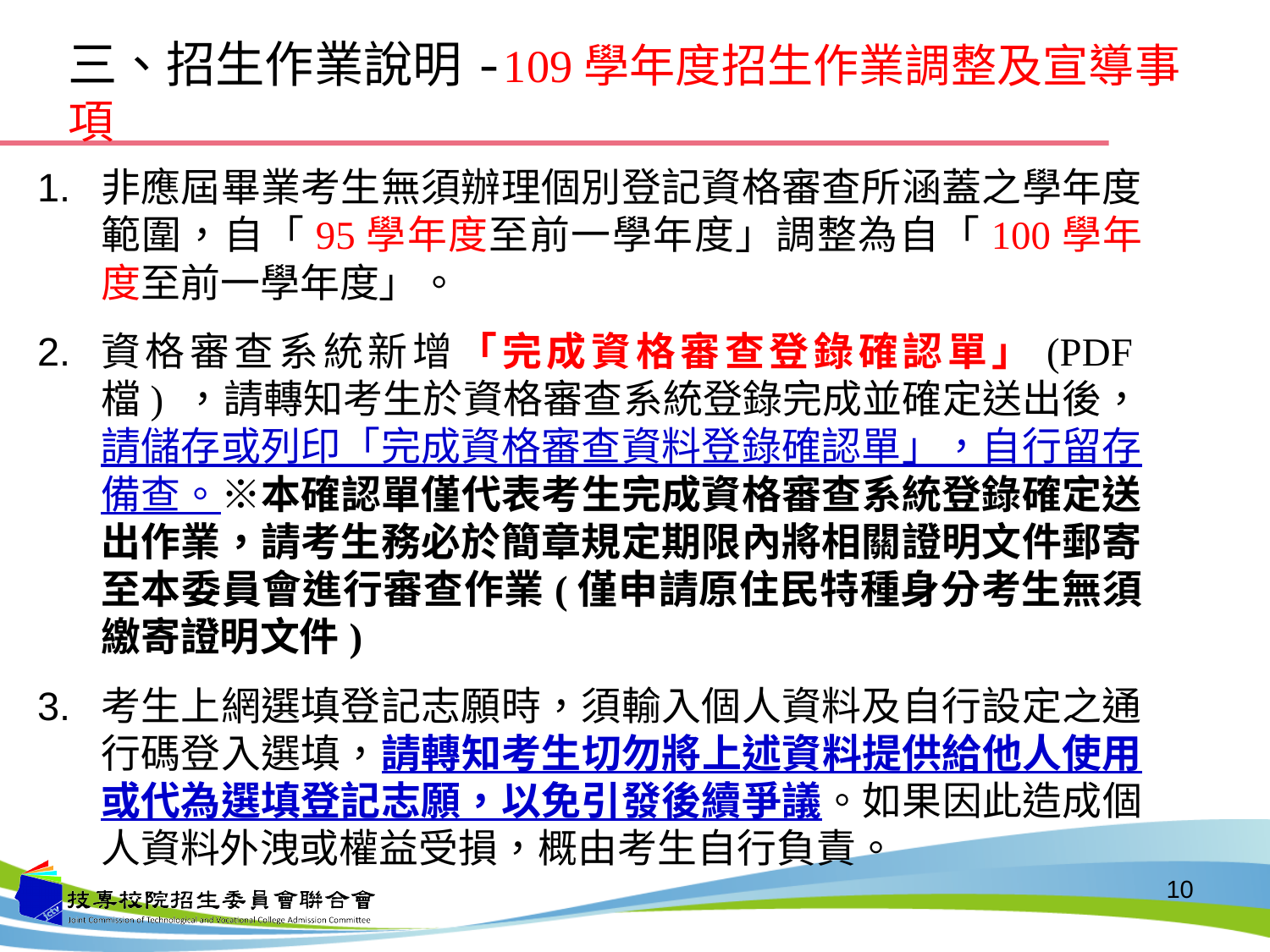

# 三、招生作業說明-109學年度招生作業調整及宣導事項
非應屆畢業考生無須辦理個別登記資格審查所涵蓋之學年度範圍，自「95學年度至前一學年度」調整為自「100學年度至前一學年度」。
資格審查系統新增「完成資格審查登錄確認單」(PDF檔) ，請轉知考生於資格審查系統登錄完成並確定送出後，請儲存或列印「完成資格審查資料登錄確認單」，自行留存備查。※本確認單僅代表考生完成資格審查系統登錄確定送出作業，請考生務必於簡章規定期限內將相關證明文件郵寄至本委員會進行審查作業(僅申請原住民特種身分考生無須繳寄證明文件)
考生上網選填登記志願時，須輸入個人資料及自行設定之通行碼登入選填，請轉知考生切勿將上述資料提供給他人使用或代為選填登記志願，以免引發後續爭議。如果因此造成個人資料外洩或權益受損，概由考生自行負責。
10